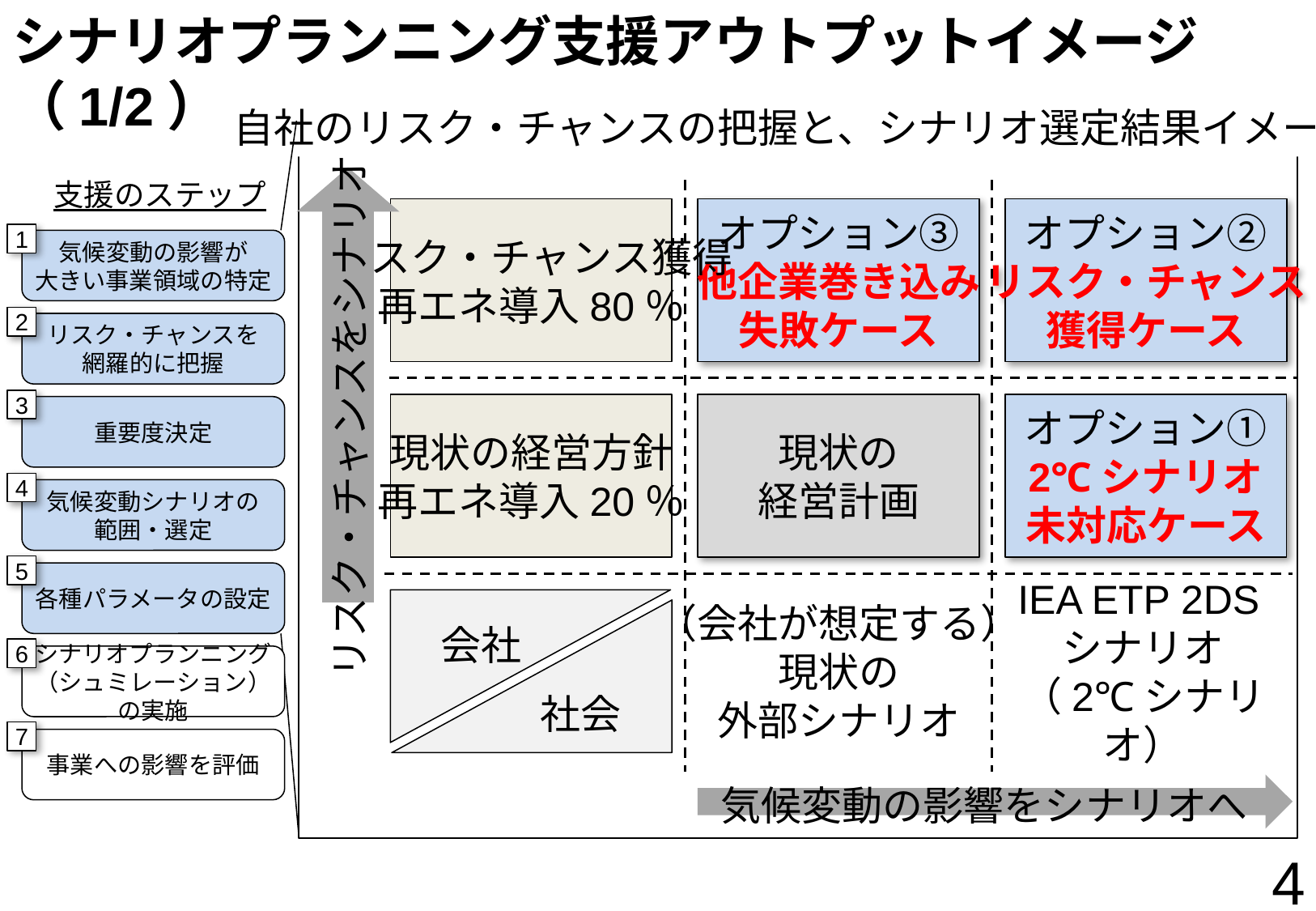

# シナリオプランニング支援アウトプットイメージ（1/2）
自社のリスク・チャンスの把握と、シナリオ選定結果イメージ

リスク・チャンス獲得
再エネ導入80％
オプション③
他企業巻き込み
失敗ケース
オプション②
リスク・チャンス
獲得ケース
リスク・チャンスをシナリオへ

現状の経営方針
再エネ導入20％
現状の
経営計画
オプション①
2℃シナリオ
未対応ケース

（会社が想定する）
現状の
外部シナリオ
IEA ETP 2DSシナリオ
（2℃シナリオ）
会社
社会
気候変動の影響をシナリオへ

支援のステップ
1
気候変動の影響が
大きい事業領域の特定
2
リスク・チャンスを
網羅的に把握
3
重要度決定
4
気候変動シナリオの
範囲・選定
5
各種パラメータの設定
6
シナリオプランニング
（シュミレーション）の実施
7
事業への影響を評価
4